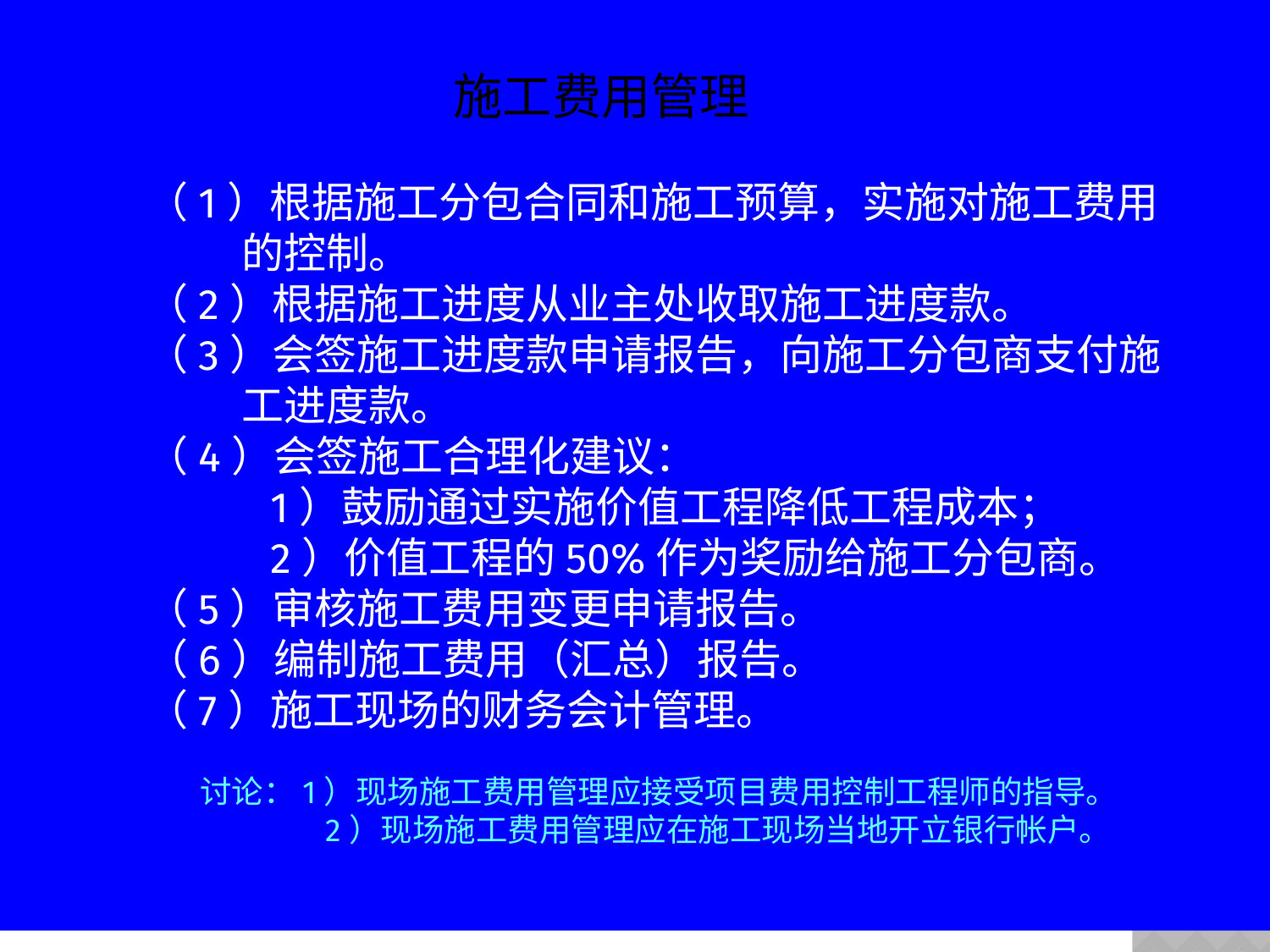

施工费用管理

             （1）根据施工分包合同和施工预算，实施对施工费用
                       的控制。
             （2）根据施工进度从业主处收取施工进度款。
             （3）会签施工进度款申请报告，向施工分包商支付施
                       工进度款。
             （4）会签施工合理化建议：
                       1）鼓励通过实施价值工程降低工程成本；
                       2）价值工程的50%作为奖励给施工分包商。
             （5）审核施工费用变更申请报告。
             （6）编制施工费用（汇总）报告。
             （7）施工现场的财务会计管理。

                         讨论：1）现场施工费用管理应接受项目费用控制工程师的指导。
                                     2）现场施工费用管理应在施工现场当地开立银行帐户。